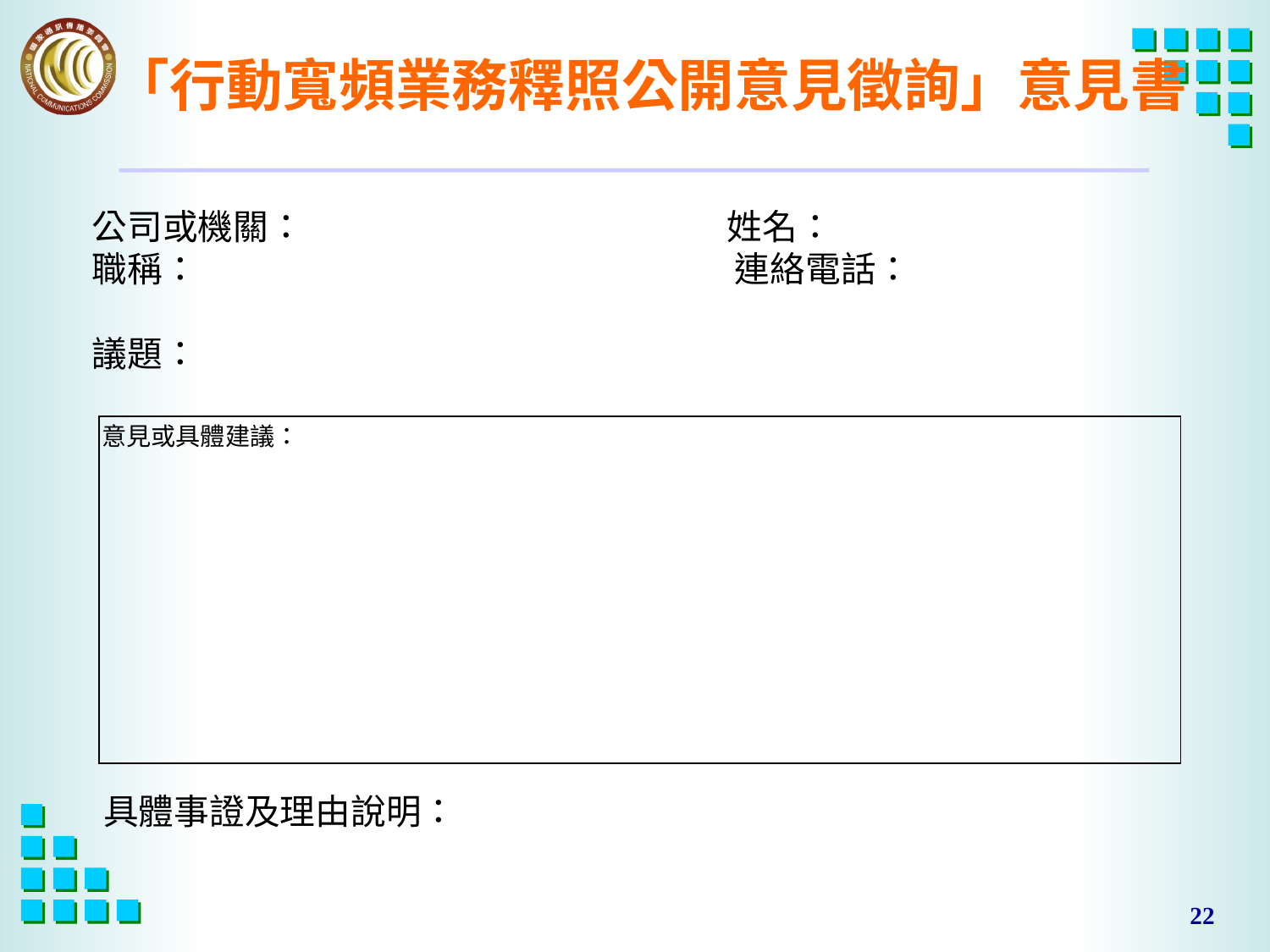

# 「行動寬頻業務釋照公開意見徵詢」意見書
公司或機關：                          		姓名：
職稱：			   		 連絡電話：

議題：

| 意見或具體建議： |
| --- |
具體事證及理由說明：